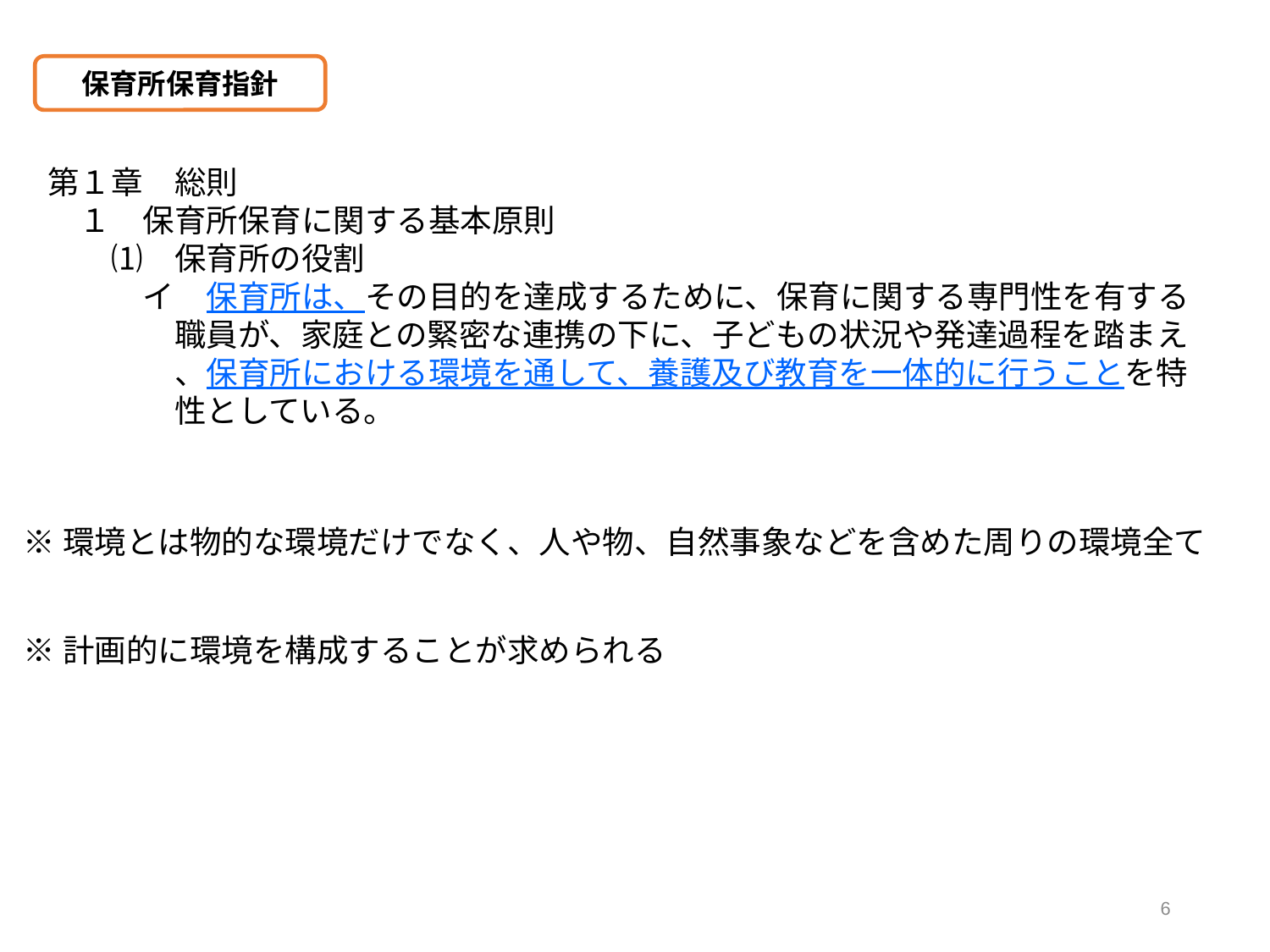

保育所保育指針
第１章　総則
　１　保育所保育に関する基本原則
　　⑴　保育所の役割
　　　イ　保育所は、その目的を達成するために、保育に関する専門性を有する
　　　　職員が、家庭との緊密な連携の下に、子どもの状況や発達過程を踏まえ
　　　　、保育所における環境を通して、養護及び教育を一体的に行うことを特
　　　　性としている。
※環境とは物的な環境だけでなく、人や物、自然事象などを含めた周りの環境全て

※計画的に環境を構成することが求められる
6